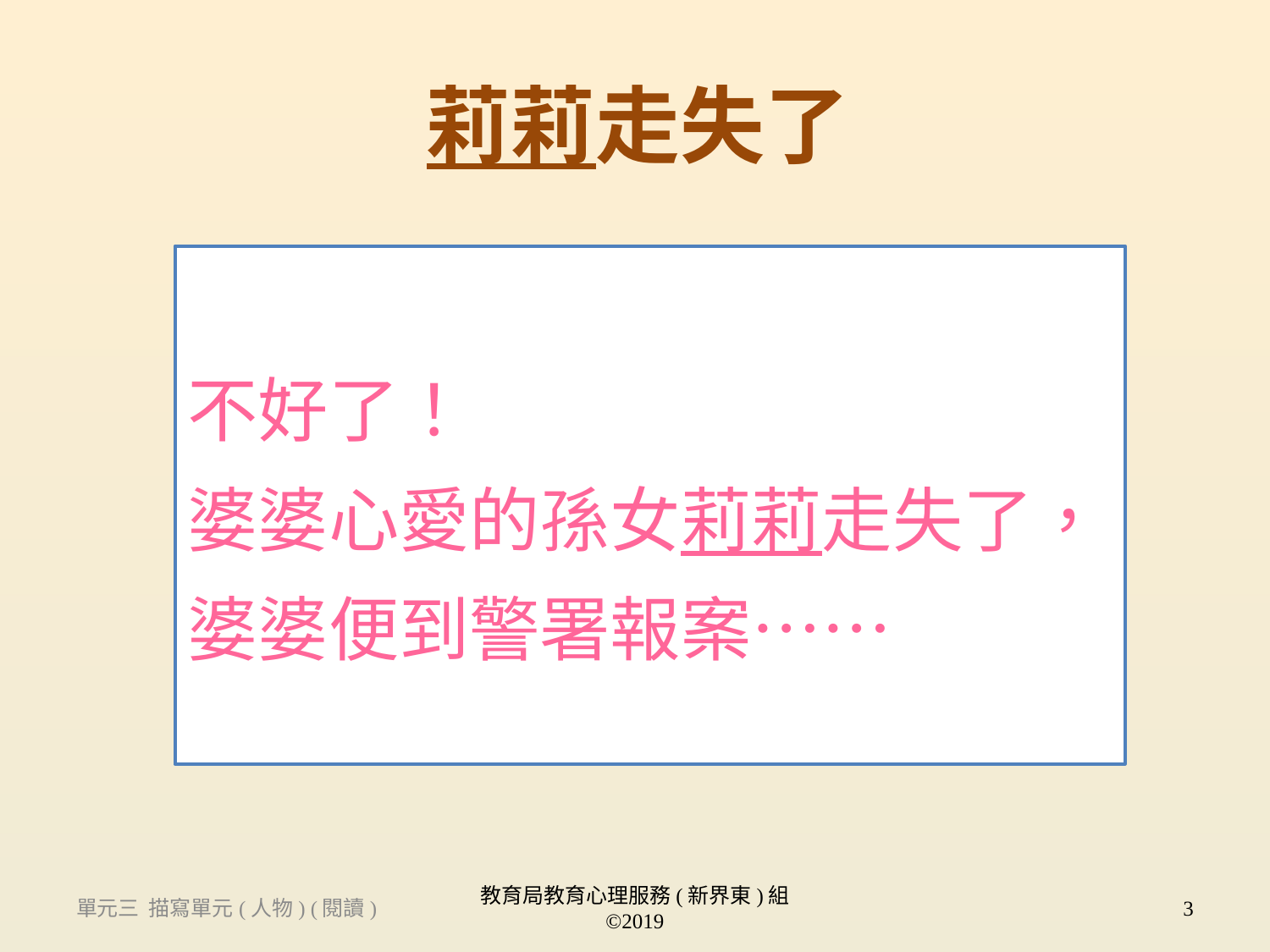

莉莉走失了
# 不好了！ 婆婆心愛的孫女莉莉走失了， 婆婆便到警署報案……
單元三  描寫單元(人物) (閱讀)
教育局教育心理服務(新界東)組 ©2019
3